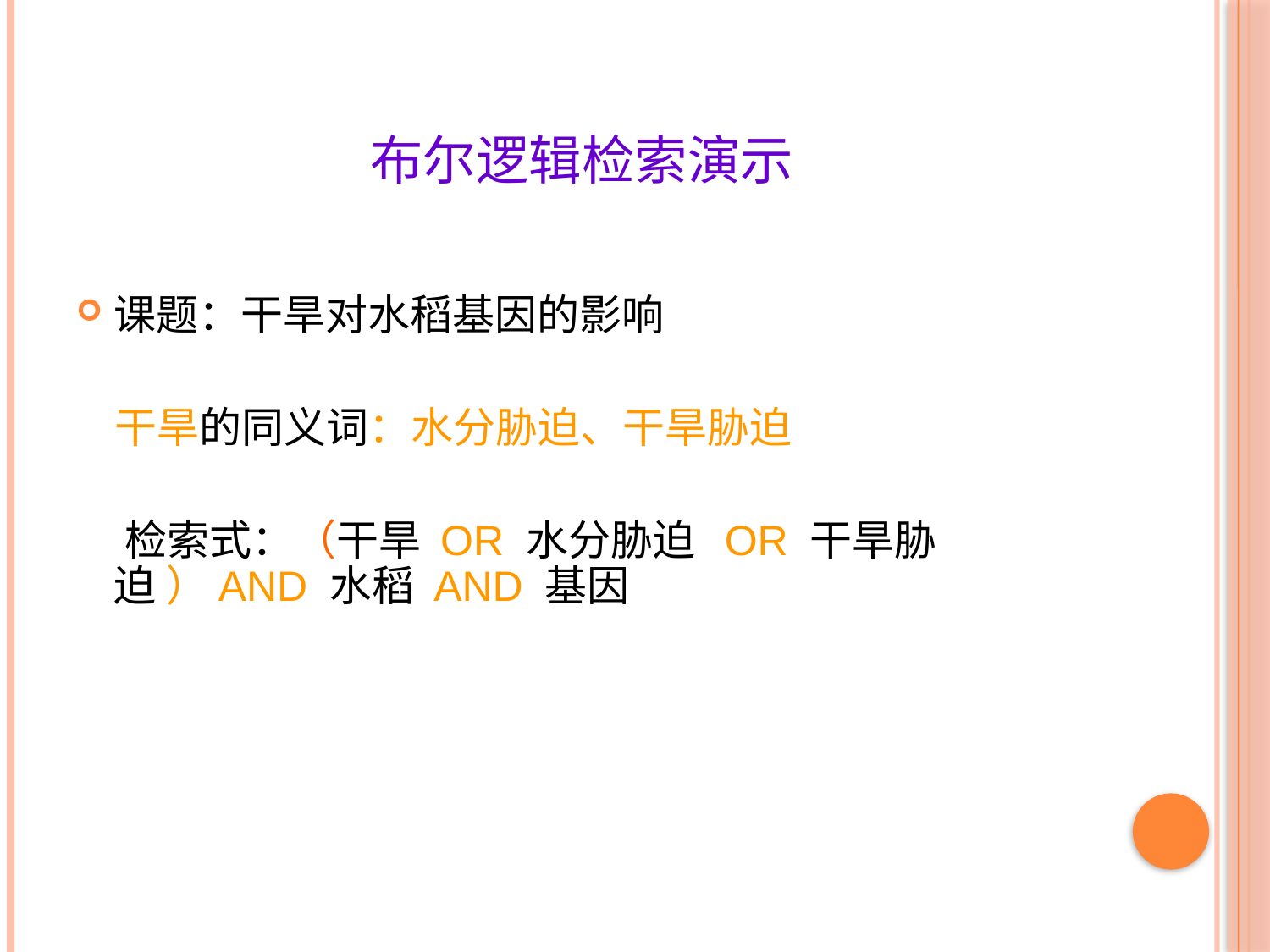

# 布尔逻辑检索演示

课题：干旱对水稻基因的影响

   干旱的同义词：水分胁迫、干旱胁迫

    检索式：（干旱 OR 水分胁迫  OR 干旱胁 		     迫 ）AND 水稻 AND 基因